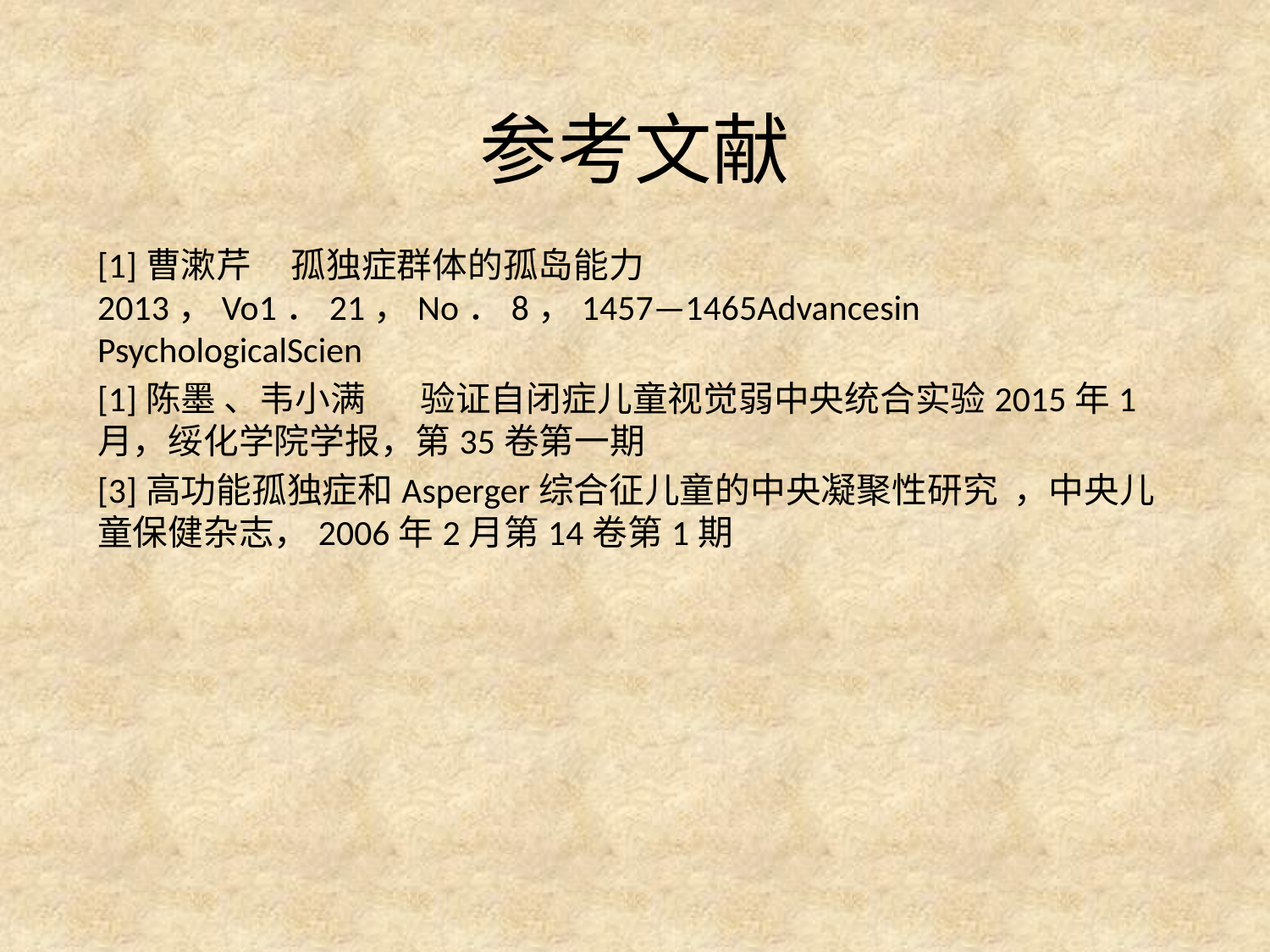

参考文献
[1]曹漱芹     孤独症群体的孤岛能力2013，Vo1．21，No．8，1457—1465Advancesin PsychologicalScien
[1]陈墨 、韦小满       验证自闭症儿童视觉弱中央统合实验2015年1月，绥化学院学报，第35卷第一期
[3]高功能孤独症和Asperger综合征儿童的中央凝聚性研究  ，中央儿童保健杂志，2006年2月第14卷第1期